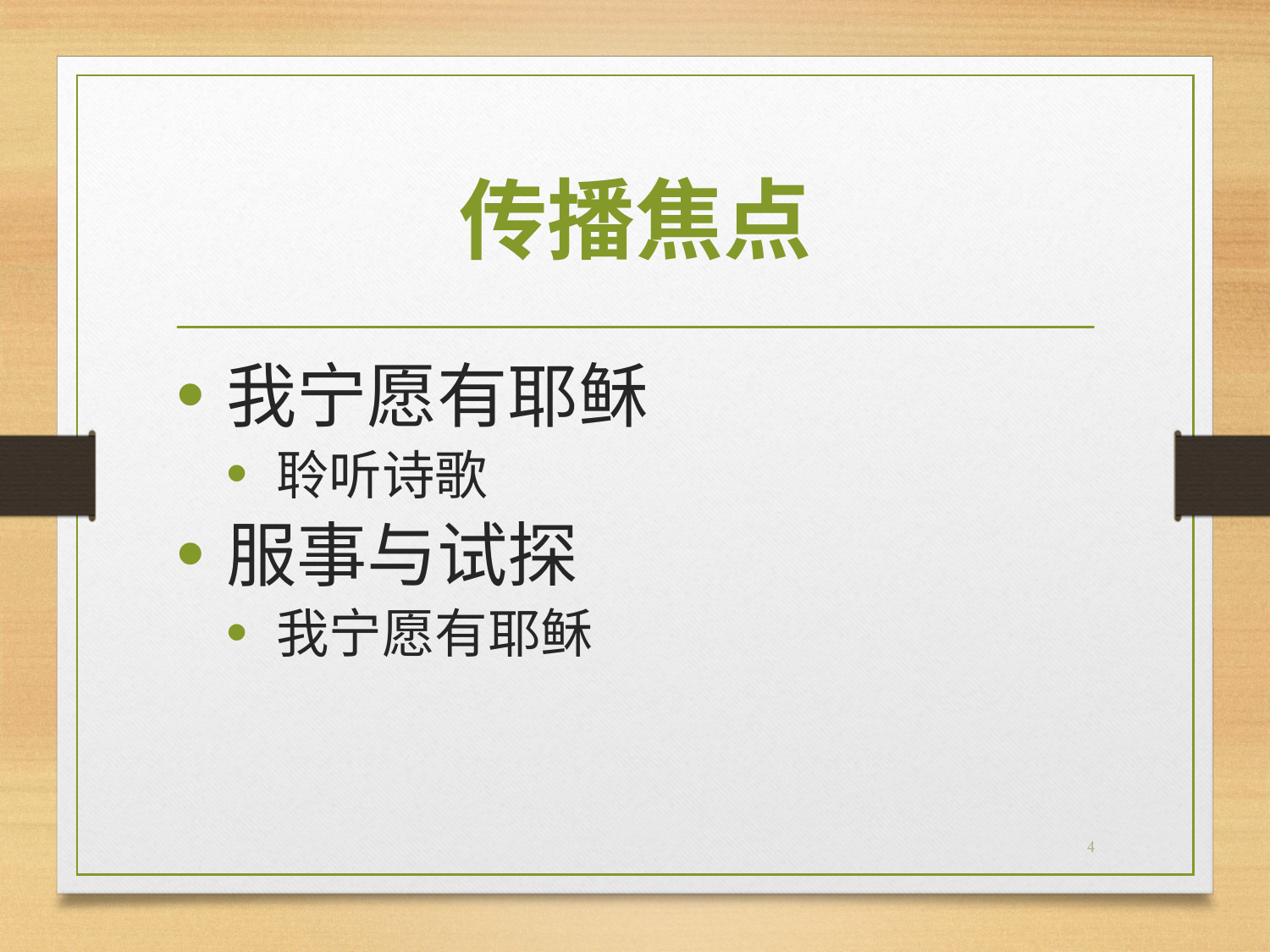

# 传播焦点
我宁愿有耶稣
聆听诗歌
服事与试探
我宁愿有耶稣

4